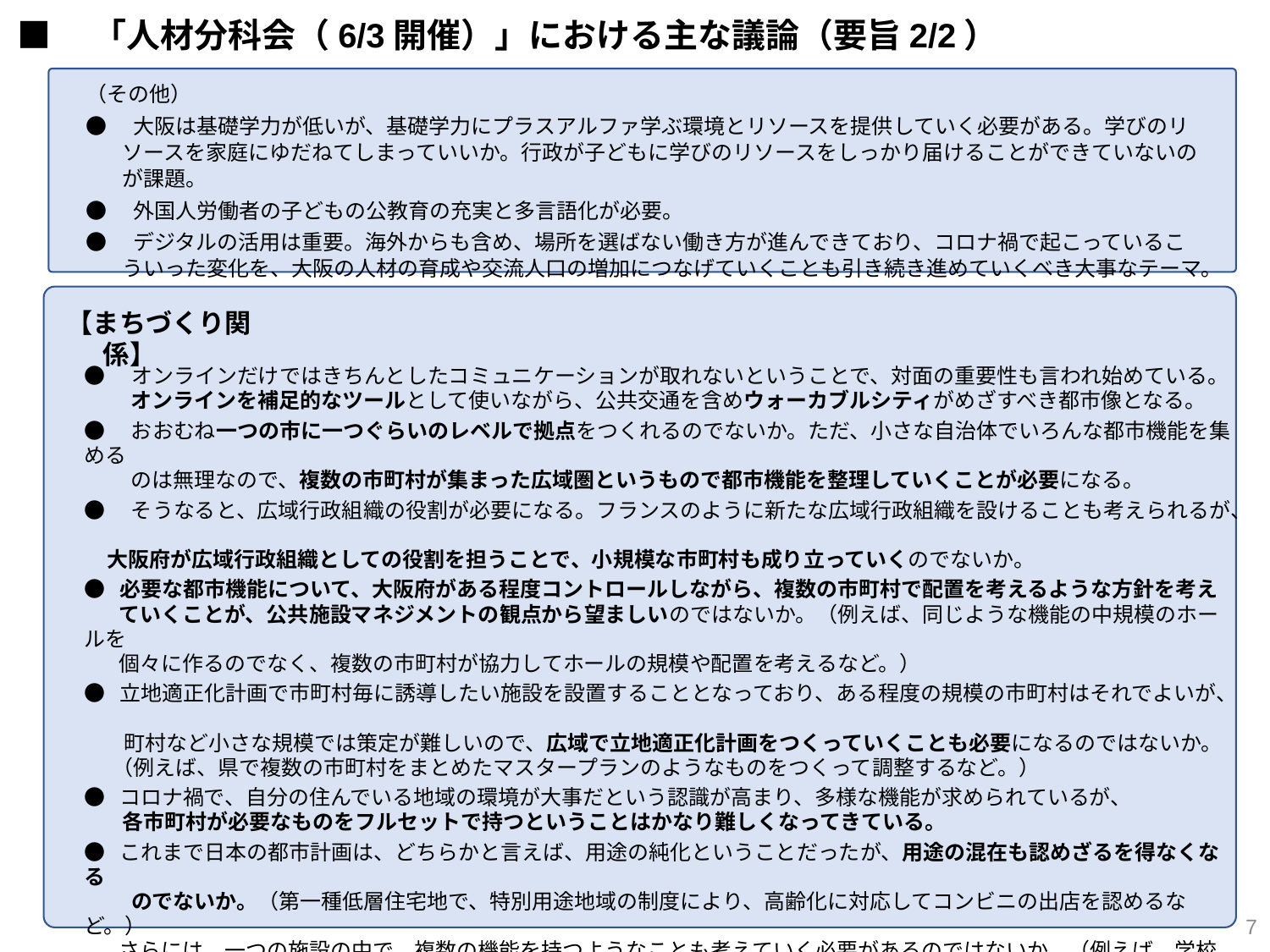

■　「人材分科会（6/3開催）」における主な議論（要旨2/2）

（その他）
●　大阪は基礎学力が低いが、基礎学力にプラスアルファ学ぶ環境とリソースを提供していく必要がある。学びのリソースを家庭にゆだねてしまっていいか。行政が子どもに学びのリソースをしっかり届けることができていないのが課題。
●　外国人労働者の子どもの公教育の充実と多言語化が必要。
●　デジタルの活用は重要。海外からも含め、場所を選ばない働き方が進んできており、コロナ禍で起こっているこういった変化を、大阪の人材の育成や交流人口の増加につなげていくことも引き続き進めていくべき大事なテーマ。

【まちづくり関係】
●　オンラインだけではきちんとしたコミュニケーションが取れないということで、対面の重要性も言われ始めている。
　　 オンラインを補足的なツールとして使いながら、公共交通を含めウォーカブルシティがめざすべき都市像となる。
●　おおむね一つの市に一つぐらいのレベルで拠点をつくれるのでないか。ただ、小さな自治体でいろんな都市機能を集める
　　 のは無理なので、複数の市町村が集まった広域圏というもので都市機能を整理していくことが必要になる。
●　そうなると、広域行政組織の役割が必要になる。フランスのように新たな広域行政組織を設けることも考えられるが、
     大阪府が広域行政組織としての役割を担うことで、小規模な市町村も成り立っていくのでないか。
●  必要な都市機能について、大阪府がある程度コントロールしながら、複数の市町村で配置を考えるような方針を考え
　   ていくことが、公共施設マネジメントの観点から望ましいのではないか。（例えば、同じような機能の中規模のホールを
　   個々に作るのでなく、複数の市町村が協力してホールの規模や配置を考えるなど。）
●  立地適正化計画で市町村毎に誘導したい施設を設置することとなっており、ある程度の規模の市町村はそれでよいが、
　町村など小さな規模では策定が難しいので、広域で立地適正化計画をつくっていくことも必要になるのではないか。
  （例えば、県で複数の市町村をまとめたマスタープランのようなものをつくって調整するなど。）
●  コロナ禍で、自分の住んでいる地域の環境が大事だという認識が高まり、多様な機能が求められているが、
　各市町村が必要なものをフルセットで持つということはかなり難しくなってきている。
●  これまで日本の都市計画は、どちらかと言えば、用途の純化ということだったが、用途の混在も認めざるを得なくなる
　　 のでないか。（第一種低層住宅地で、特別用途地域の制度により、高齢化に対応してコンビニの出店を認めるなど。）
　   さらには、一つの施設の中で、複数の機能を持つようなことも考えていく必要があるのではないか。（例えば、学校を昼
　   間は子どもが使い、夜や土日は地域のコミュニティのための施設として使うなど。）

7